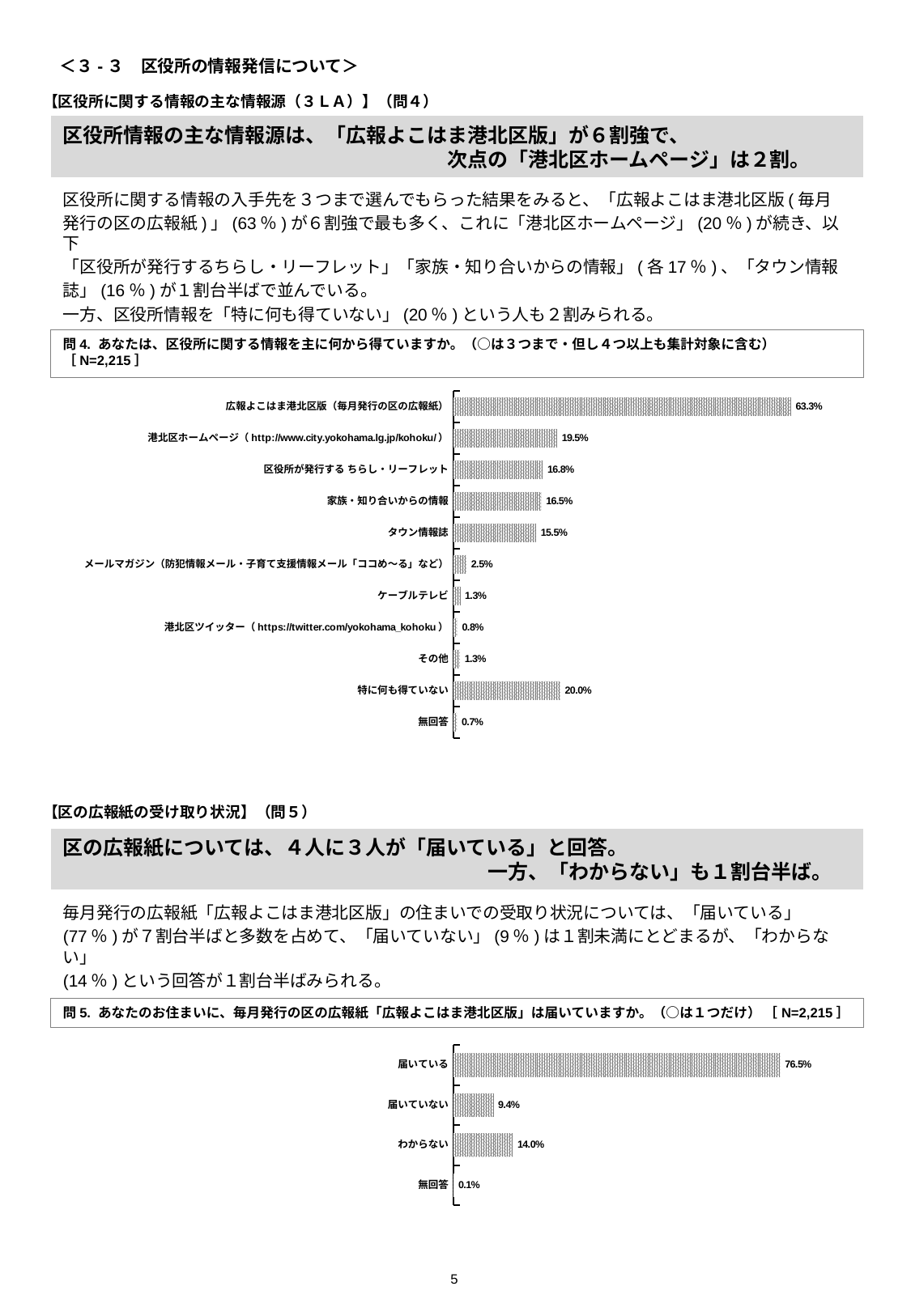

＜３-３　区役所の情報発信について＞
【区役所に関する情報の主な情報源（３ＬＡ）】（問４）
# 区役所情報の主な情報源は、「広報よこはま港北区版」が６割強で、 　　　　　　　　　　　　　　　　　　　次点の「港北区ホームページ」は２割。
区役所に関する情報の入手先を３つまで選んでもらった結果をみると、「広報よこはま港北区版(毎月
発行の区の広報紙)」(63％)が６割強で最も多く、これに「港北区ホームページ」(20％)が続き、以下
「区役所が発行するちらし・リーフレット」「家族・知り合いからの情報」(各17％)、「タウン情報
誌」(16％)が１割台半ばで並んでいる。
一方、区役所情報を「特に何も得ていない」(20％)という人も２割みられる。
問4. あなたは、区役所に関する情報を主に何から得ていますか。（○は３つまで・但し４つ以上も集計対象に含む） ［N=2,215］

### Chart

| Category |  |
|---|---|
| 広報よこはま港北区版（毎月発行の区の広報紙） | 0.632505643340859 |
| 港北区ホームページ（http://www.city.yokohama.lg.jp/kohoku/） | 0.194582392776524 |
| 区役所が発行する ちらし・リーフレット | 0.167945823927765 |
| 家族・知り合いからの情報 | 0.165237020316027 |
| タウン情報誌 | 0.155304740406321 |
| メールマガジン（防犯情報メール・子育て支援情報メール「ココめ～る」など） | 0.0248306997742664 |
| ケーブルテレビ | 0.0130925507900677 |
| 港北区ツイッター（https://twitter.com/yokohama_kohoku） | 0.00767494356659142 |
| その他 | 0.0126410835214447 |
| 特に何も得ていない | 0.200451467268623 |
| 無回答 | 0.00722347629796839 |
【区の広報紙の受け取り状況】（問５）
区の広報紙については、４人に３人が「届いている」と回答。
　　　　　　　　　　　　　　　　　　　　　一方、「わからない」も１割台半ば。
毎月発行の広報紙「広報よこはま港北区版」の住まいでの受取り状況については、「届いている」
(77％)が７割台半ばと多数を占めて、「届いていない」(9％)は１割未満にとどまるが、「わからない」
(14％)という回答が１割台半ばみられる。
問5. あなたのお住まいに、毎月発行の区の広報紙「広報よこはま港北区版」は届いていますか。（○は１つだけ） ［N=2,215］

### Chart

| Category |  |
|---|---|
| 届いている | 0.765237020316027 |
| 届いていない | 0.0943566591422123 |
| わからない | 0.139503386004515 |
| 無回答 | 0.00090293453724605 |
5